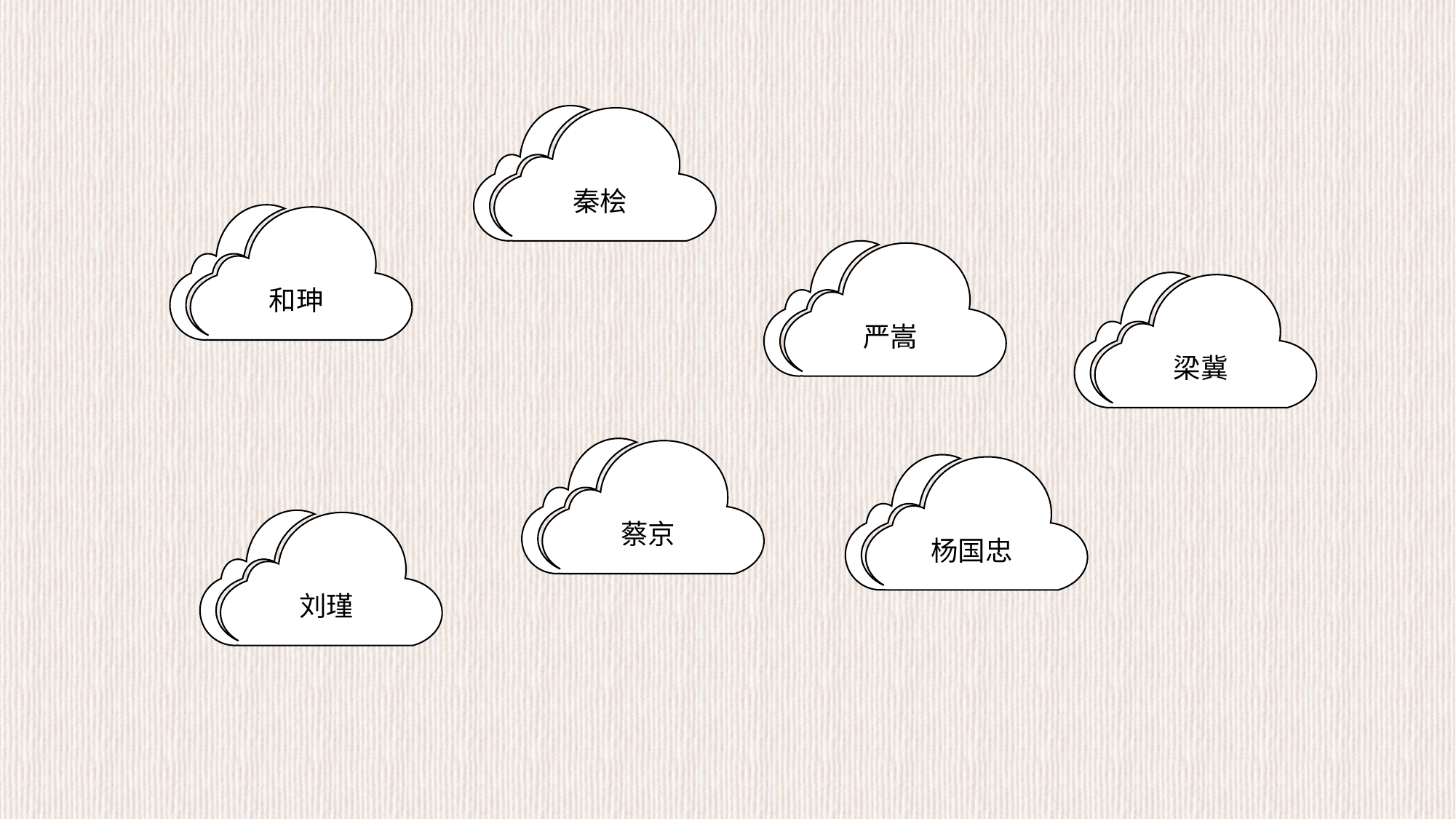

秦桧
和珅
严嵩
梁冀
蔡京
杨国忠
刘瑾